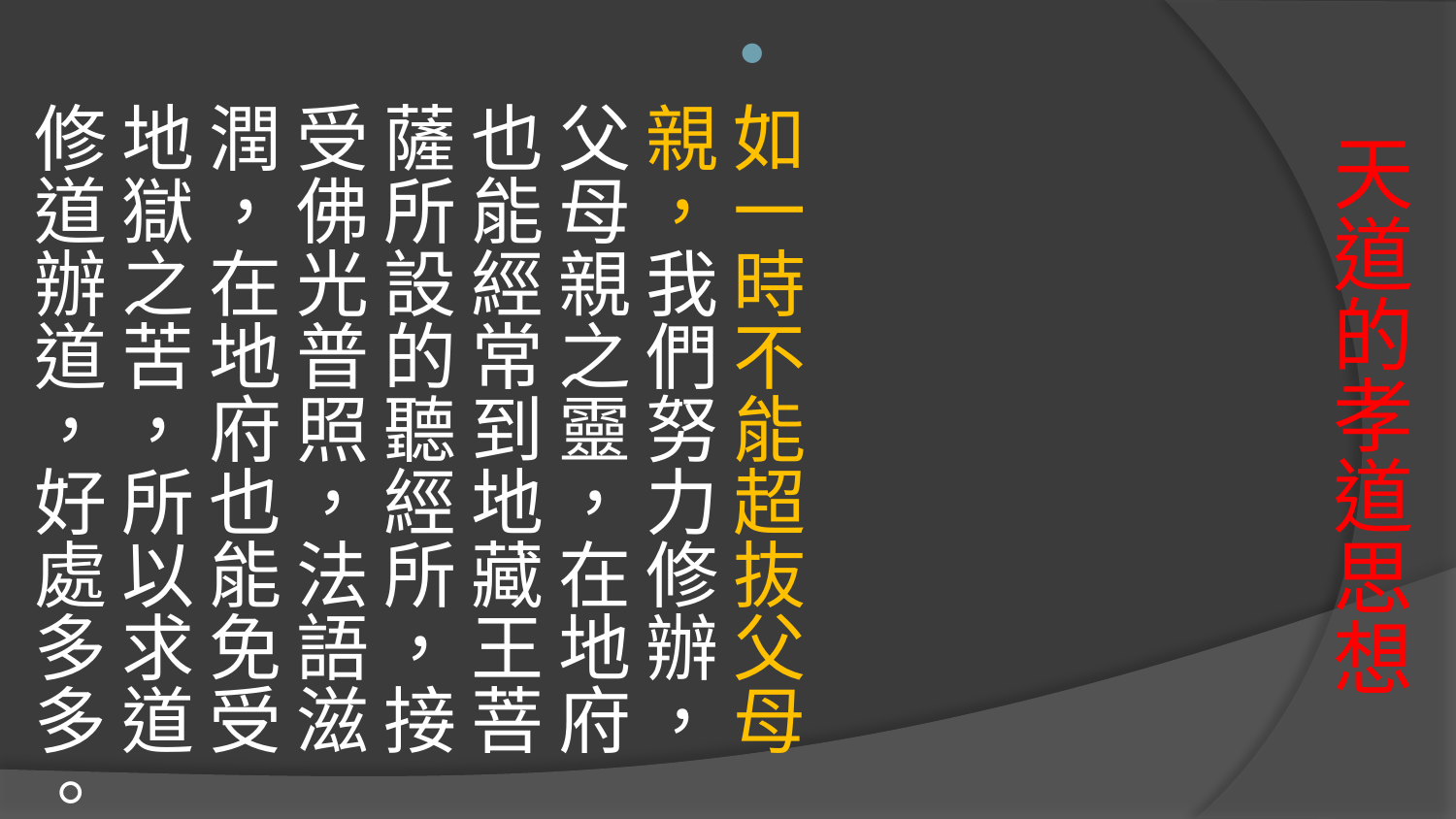

如一時不能超抜父母親，我們努力修辦，父母親之靈，在地府也能經常到地藏王菩薩所設的聽經所，接受佛光普照，法語滋潤，在地府也能免受地獄之苦，所以求道修道辦道，好處多多。
# 天道的孝道思想